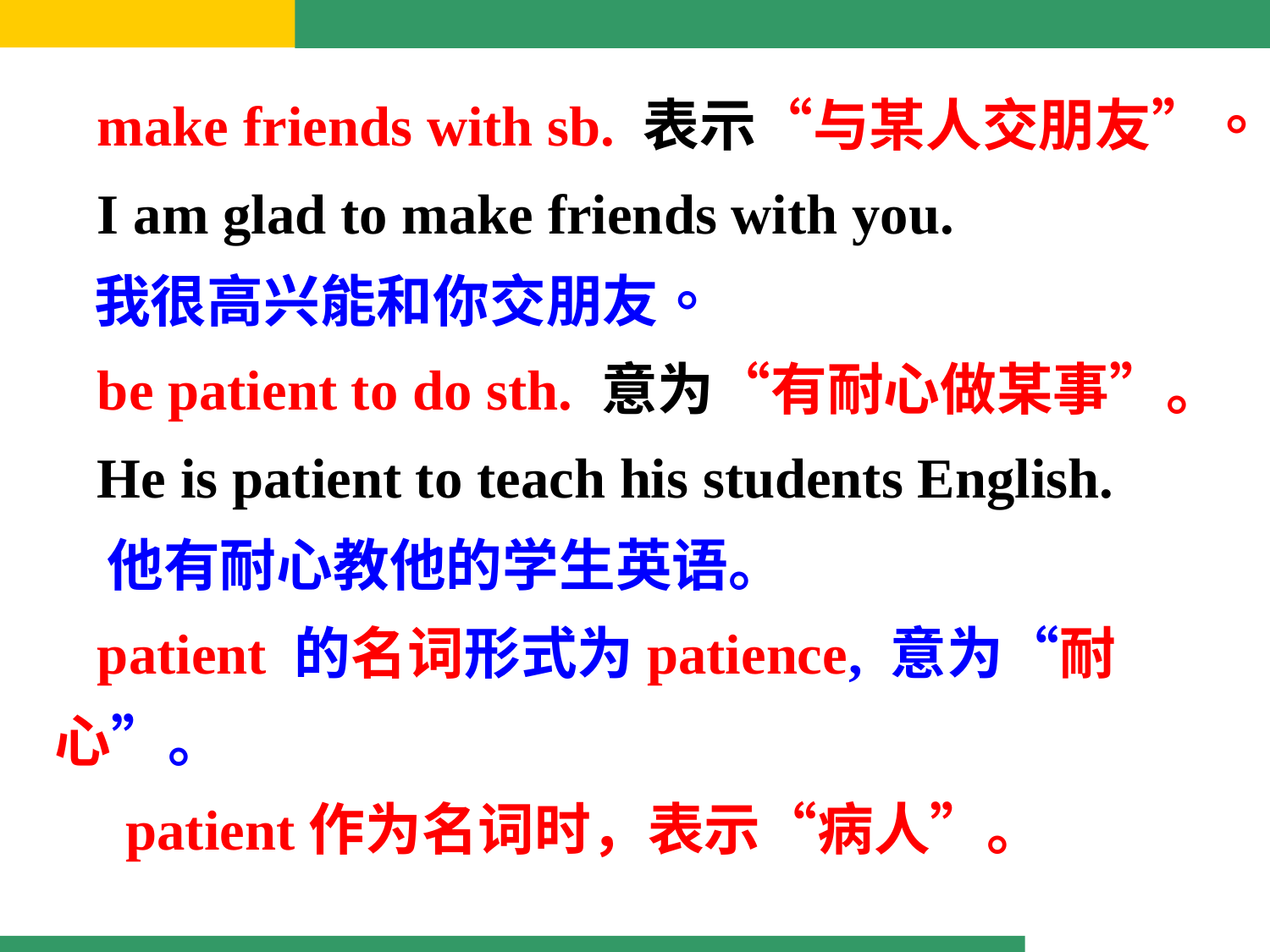

make friends with sb. 表示“与某人交朋友”。
   I am glad to make friends with you.
  我很高兴能和你交朋友。
   be patient to do sth. 意为“有耐心做某事”。
   He is patient to teach his students English.
   他有耐心教他的学生英语。
   patient 的名词形式为patience, 意为“耐心”。
     patient作为名词时，表示“病人”。